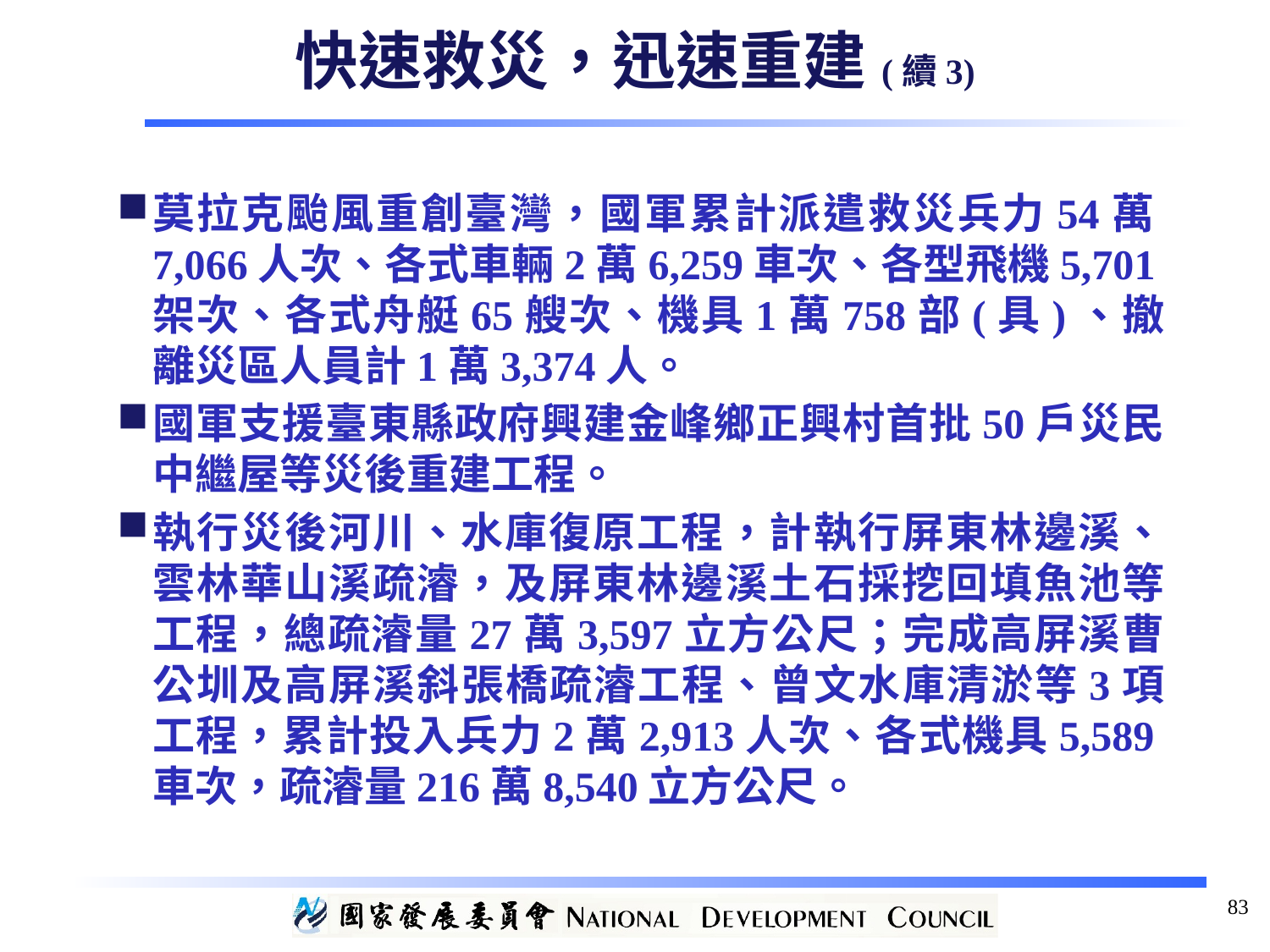

快速救災，迅速重建(續3)
莫拉克颱風重創臺灣，國軍累計派遣救災兵力54萬7,066人次、各式車輛2萬6,259車次、各型飛機5,701架次、各式舟艇65艘次、機具1萬758部(具)、撤離災區人員計1萬3,374人。
國軍支援臺東縣政府興建金峰鄉正興村首批50戶災民中繼屋等災後重建工程。
執行災後河川、水庫復原工程，計執行屏東林邊溪、雲林華山溪疏濬，及屏東林邊溪土石採挖回填魚池等工程，總疏濬量27萬3,597立方公尺；完成高屏溪曹公圳及高屏溪斜張橋疏濬工程、曾文水庫清淤等3項工程，累計投入兵力2萬2,913人次、各式機具5,589車次，疏濬量216萬8,540立方公尺。
83